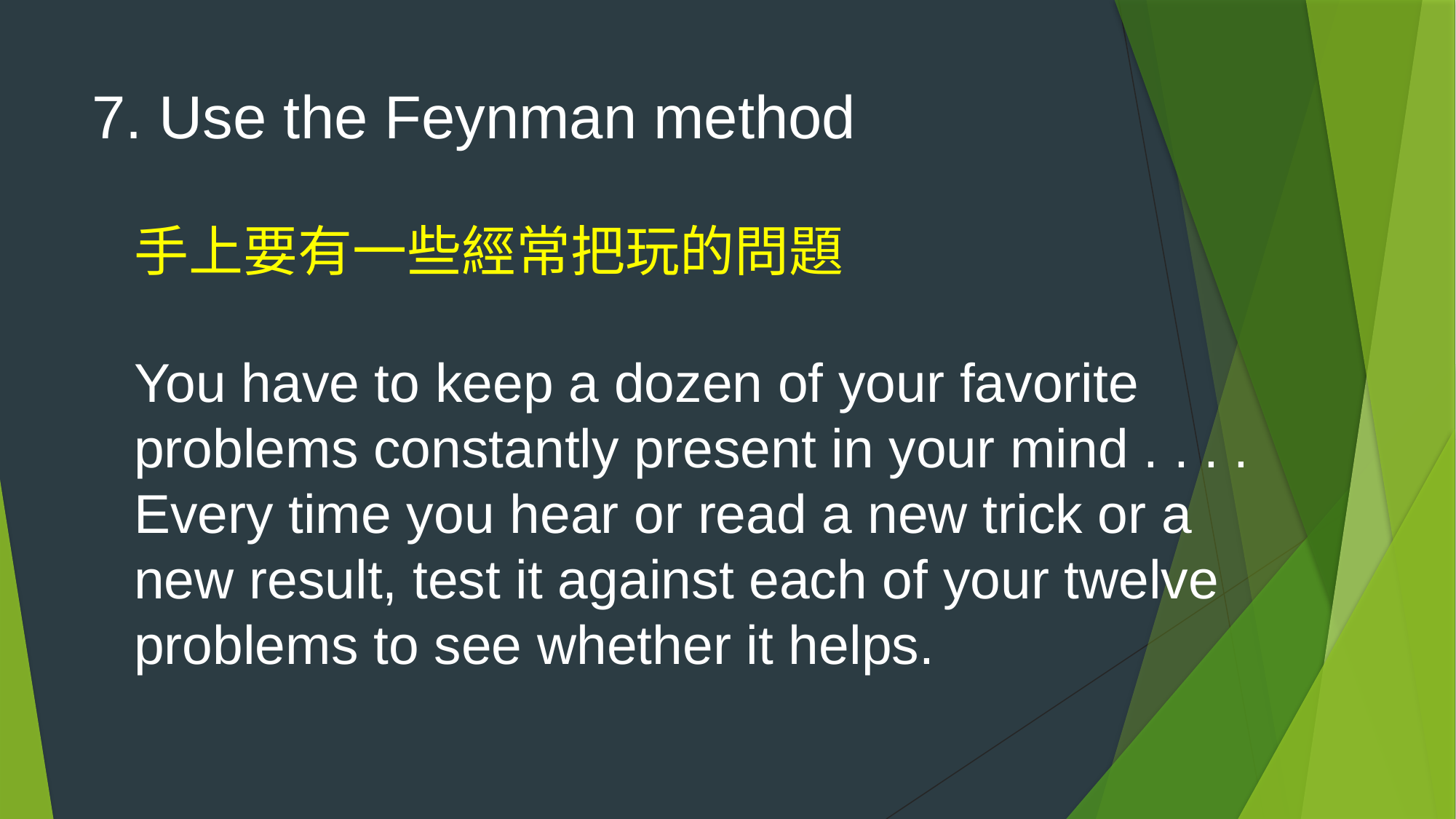

# 7. Use the Feynman method 手上要有一些經常把玩的問題 You have to keep a dozen of your favorite problems constantly present in your mind . . . . Every time you hear or read a new trick or a new result, test it against each of your twelve problems to see whether it helps.